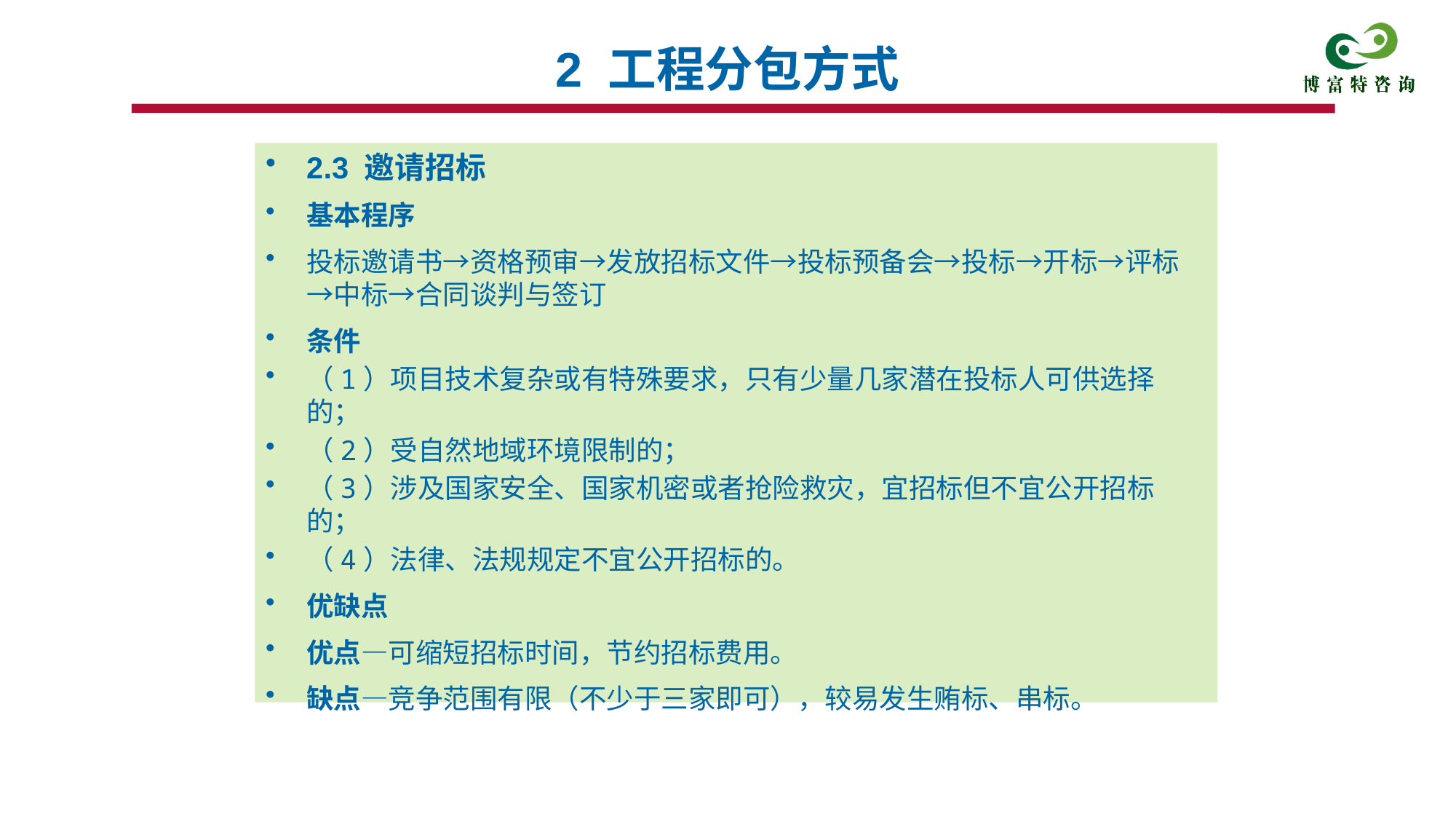

# 2 工程分包方式
2.3 邀请招标
基本程序
投标邀请书→资格预审→发放招标文件→投标预备会→投标→开标→评标→中标→合同谈判与签订
条件
（1）项目技术复杂或有特殊要求，只有少量几家潜在投标人可供选择的；
（2）受自然地域环境限制的；
（3）涉及国家安全、国家机密或者抢险救灾，宜招标但不宜公开招标的；
（4）法律、法规规定不宜公开招标的。
优缺点
优点—可缩短招标时间，节约招标费用。
缺点—竞争范围有限（不少于三家即可），较易发生贿标、串标。